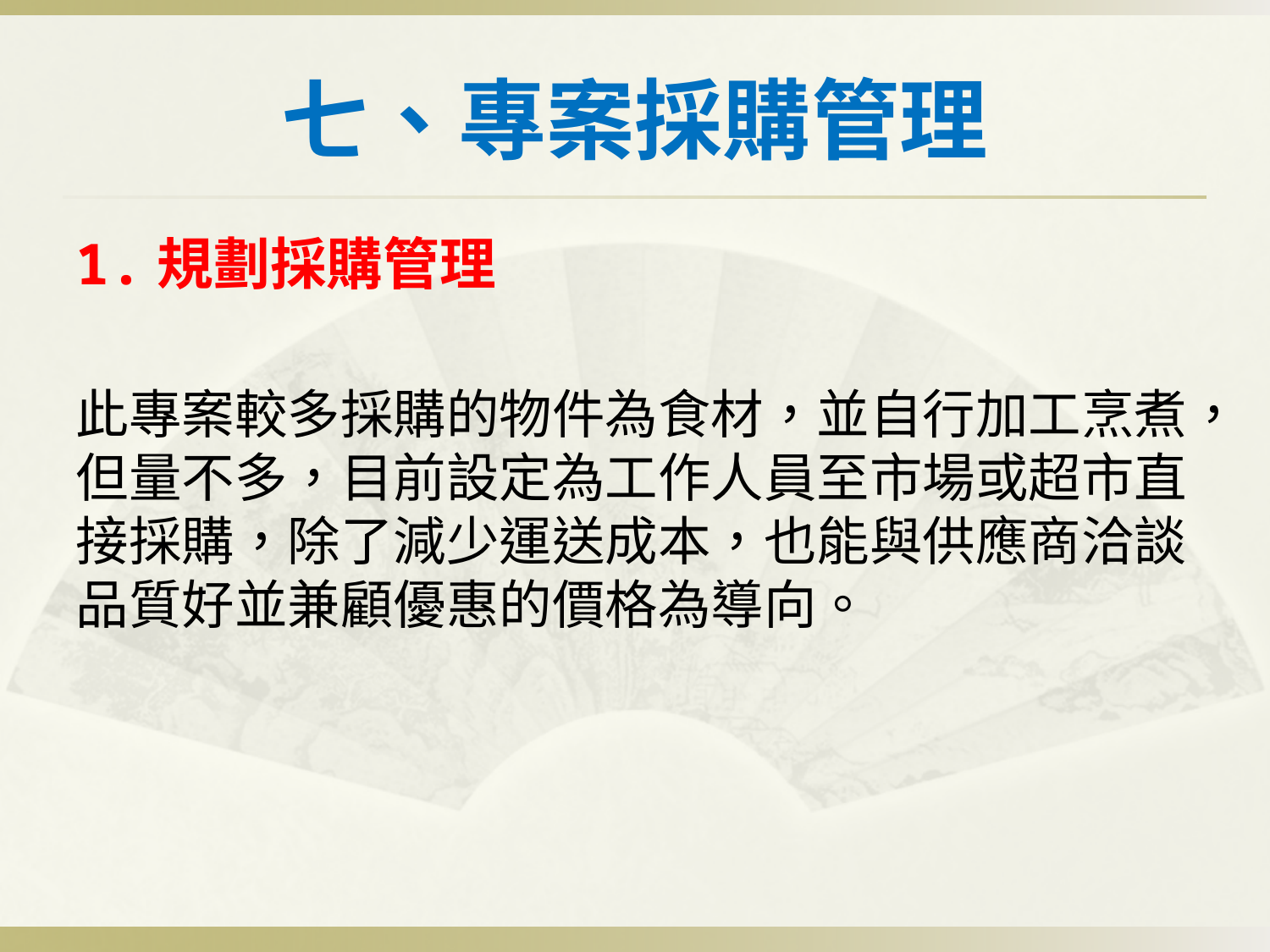

# 七、專案採購管理
1.規劃採購管理

此專案較多採購的物件為食材，並自行加工烹煮，但量不多，目前設定為工作人員至市場或超市直接採購，除了減少運送成本，也能與供應商洽談品質好並兼顧優惠的價格為導向。